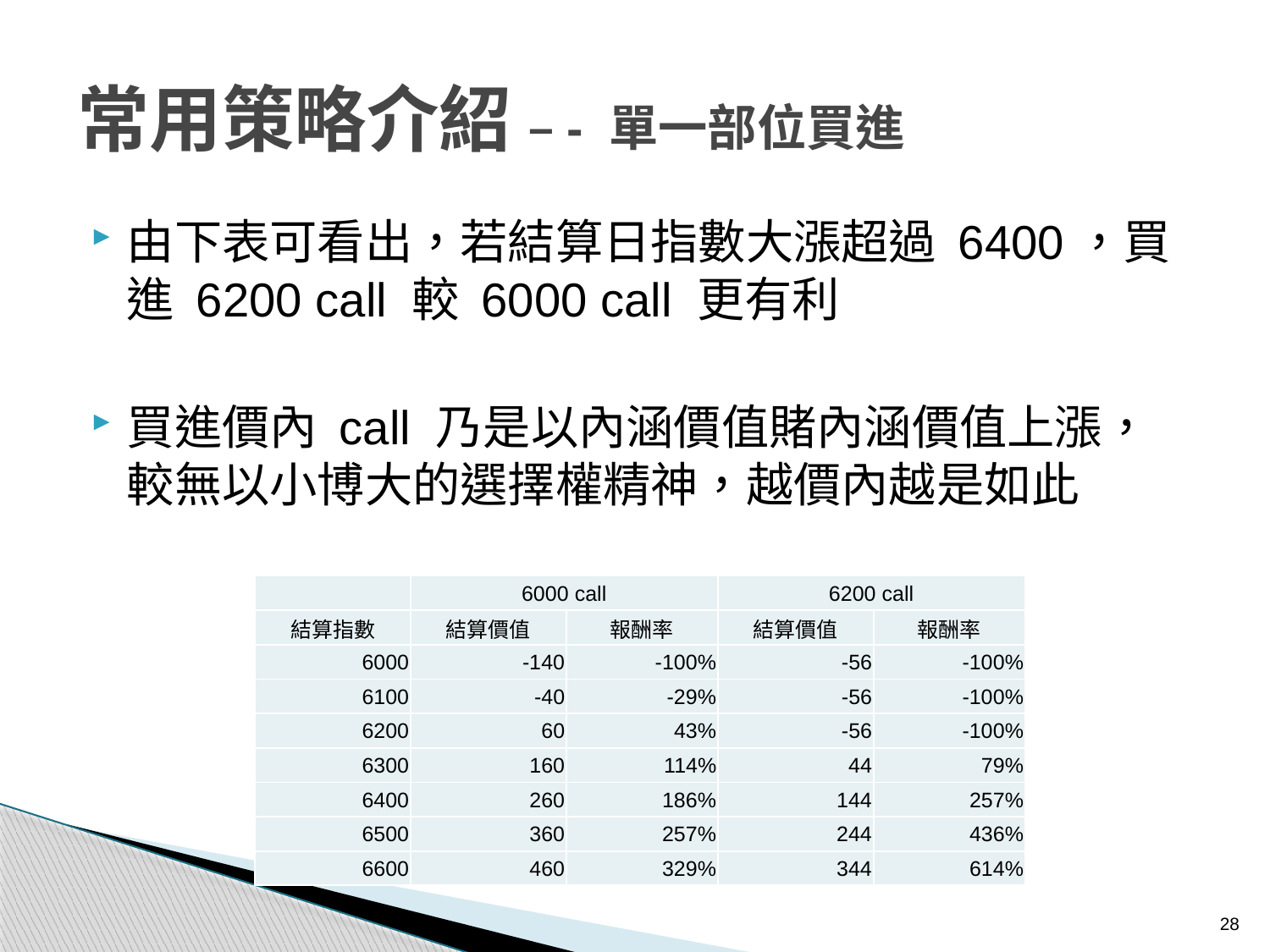

常用策略介紹 –- 單一部位買進
由下表可看出，若結算日指數大漲超過 6400，買進 6200 call 較 6000 call 更有利

買進價內 call 乃是以內涵價值賭內涵價值上漲，較無以小博大的選擇權精神，越價內越是如此
|  | 6000 call |  | 6200 call |  |
| --- | --- | --- | --- | --- |
| 結算指數 | 結算價值 | 報酬率 | 結算價值 | 報酬率 |
| 6000 | -140 | -100% | -56 | -100% |
| 6100 | -40 | -29% | -56 | -100% |
| 6200 | 60 | 43% | -56 | -100% |
| 6300 | 160 | 114% | 44 | 79% |
| 6400 | 260 | 186% | 144 | 257% |
| 6500 | 360 | 257% | 244 | 436% |
| 6600 | 460 | 329% | 344 | 614% |
28